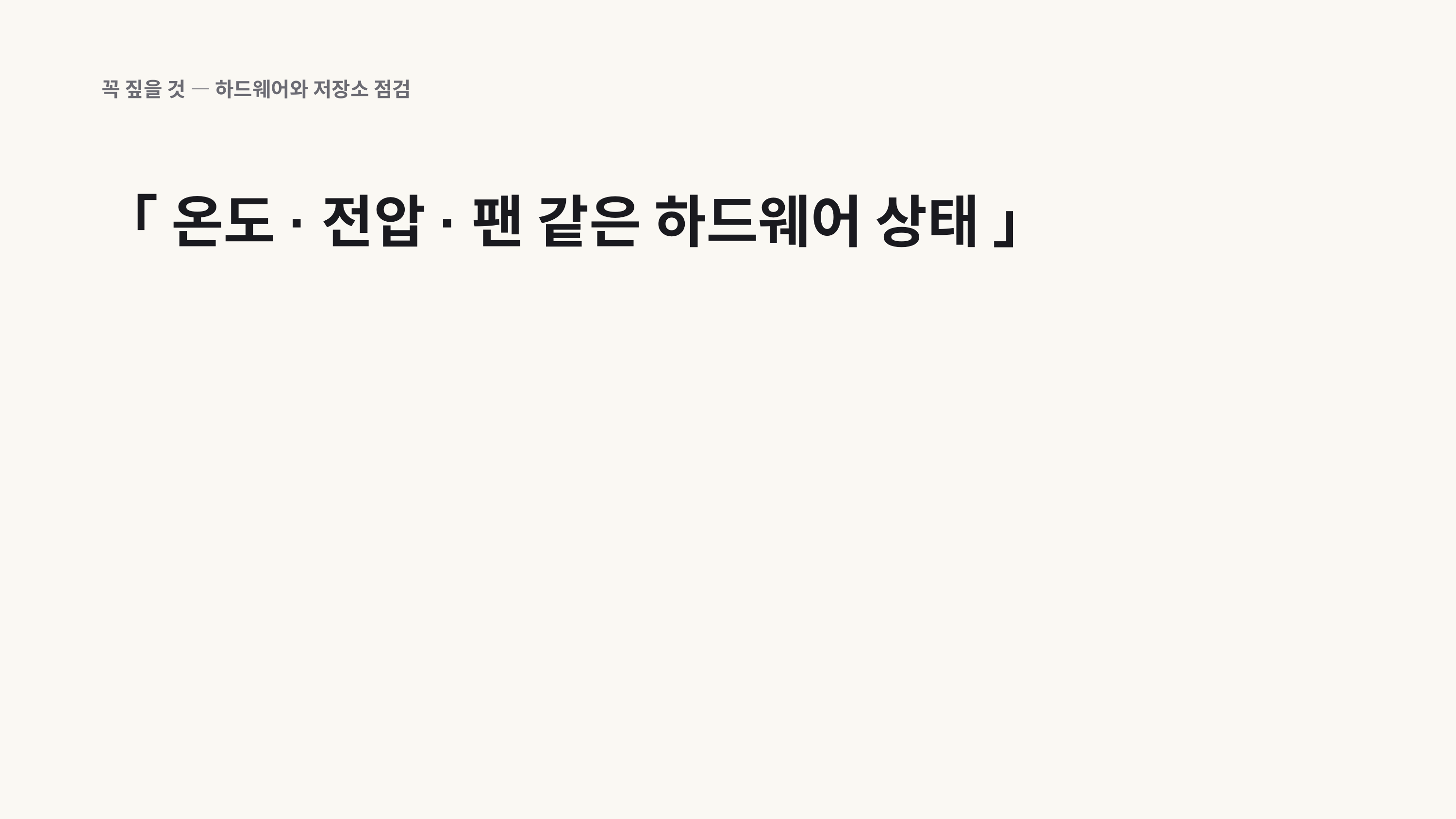

꼭 짚을 것 — 하드웨어와 저장소 점검
「 온도·전압·팬 같은 하드웨어 상태 」